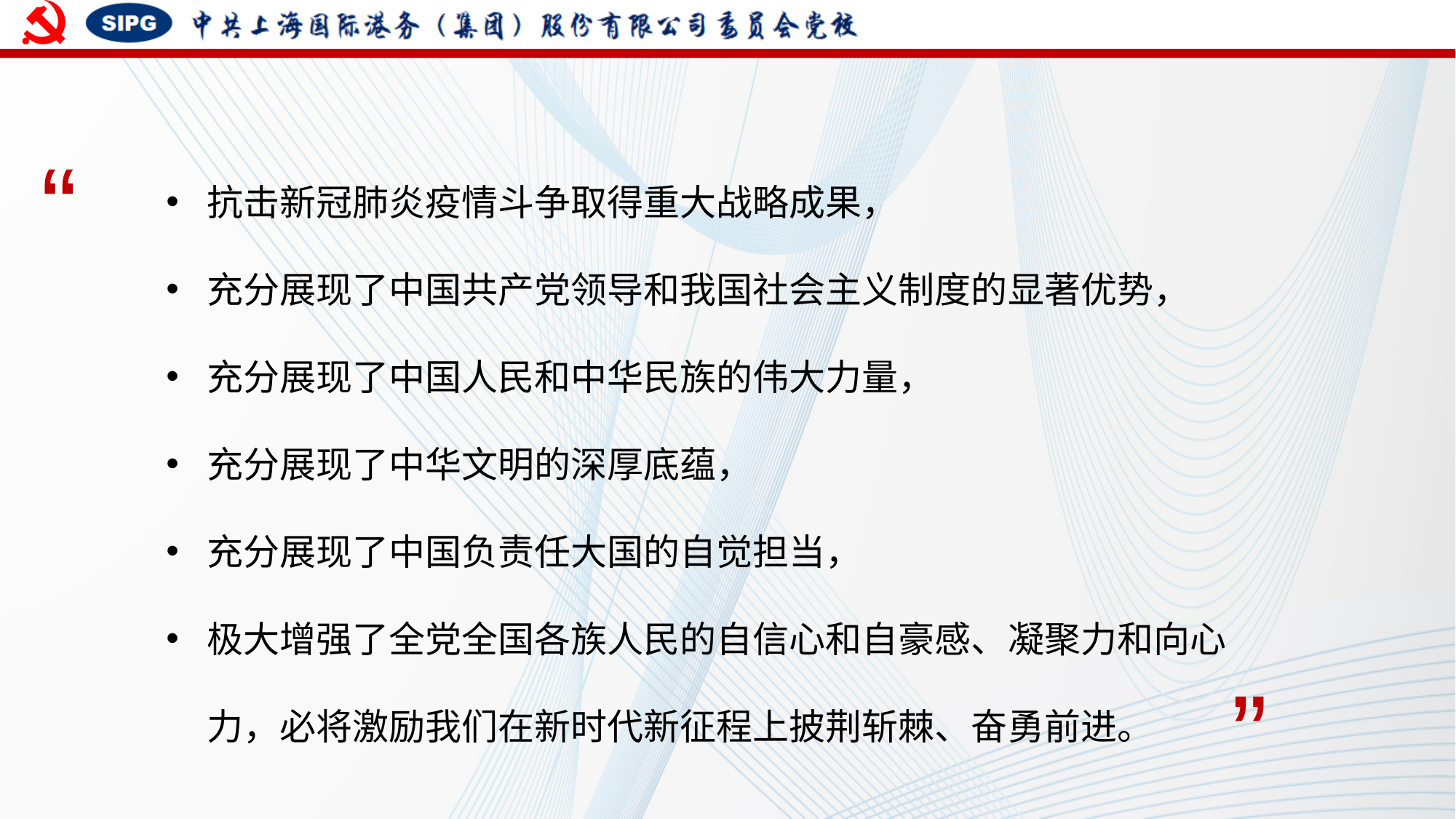

“
抗击新冠肺炎疫情斗争取得重大战略成果，
充分展现了中国共产党领导和我国社会主义制度的显著优势，
充分展现了中国人民和中华民族的伟大力量，
充分展现了中华文明的深厚底蕴，
充分展现了中国负责任大国的自觉担当，
极大增强了全党全国各族人民的自信心和自豪感、凝聚力和向心力，必将激励我们在新时代新征程上披荆斩棘、奋勇前进。
”